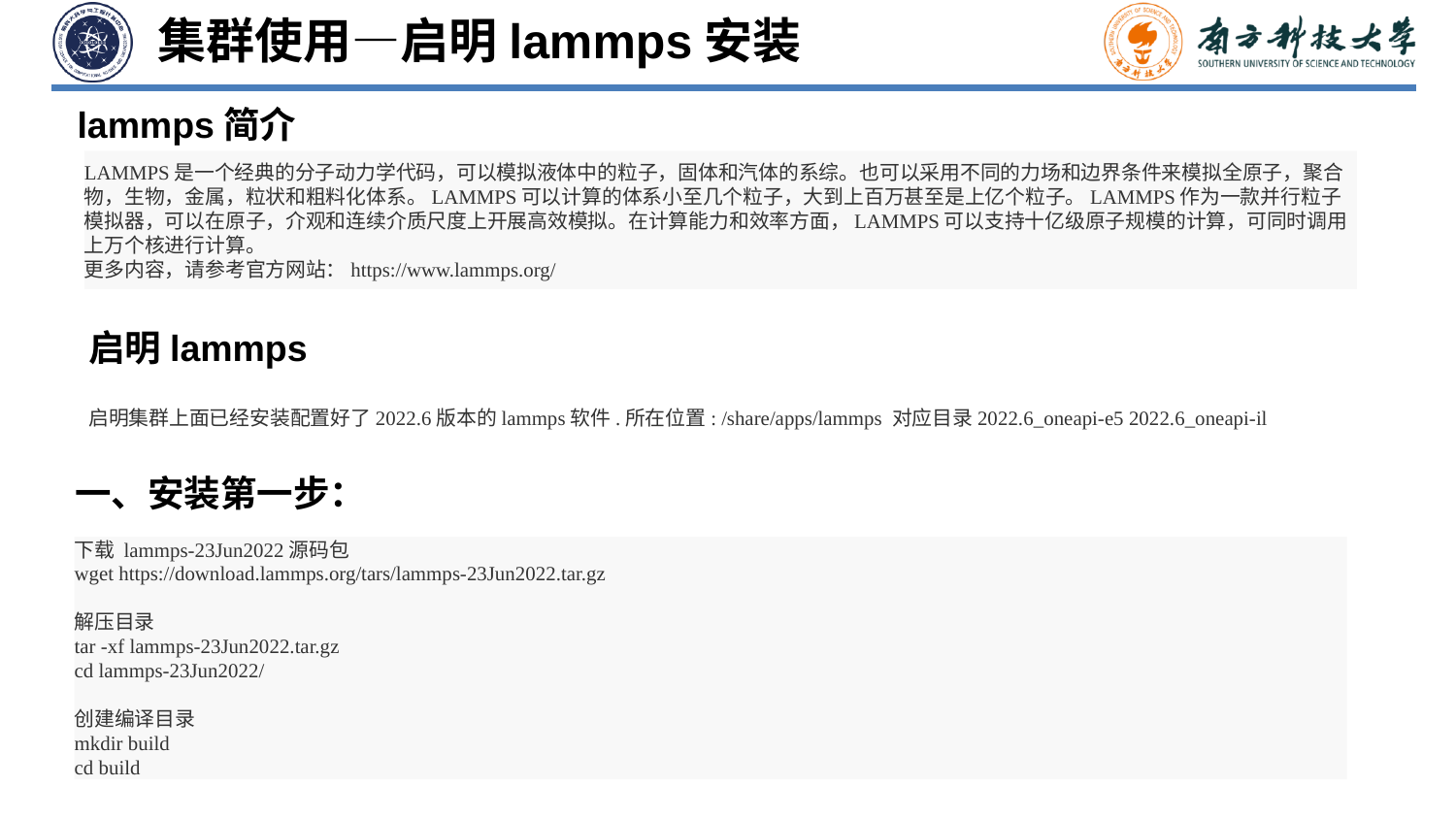

集群使用—启明lammps安装
lammps简介
LAMMPS是一个经典的分子动力学代码，可以模拟液体中的粒子，固体和汽体的系综。也可以采用不同的力场和边界条件来模拟全原子，聚合物，生物，金属，粒状和粗料化体系。LAMMPS可以计算的体系小至几个粒子，大到上百万甚至是上亿个粒子。LAMMPS作为一款并行粒子模拟器，可以在原子，介观和连续介质尺度上开展高效模拟。在计算能力和效率方面，LAMMPS可以支持十亿级原子规模的计算，可同时调用上万个核进行计算。
更多内容，请参考官方网站：https://www.lammps.org/
启明lammps
启明集群上面已经安装配置好了2022.6版本的lammps软件.所在位置: /share/apps/lammps 对应目录2022.6_oneapi-e5 2022.6_oneapi-il
一、安装第一步：
下载 lammps-23Jun2022源码包
wget https://download.lammps.org/tars/lammps-23Jun2022.tar.gz

解压目录
tar -xf lammps-23Jun2022.tar.gz
cd lammps-23Jun2022/

创建编译目录
mkdir build
cd build